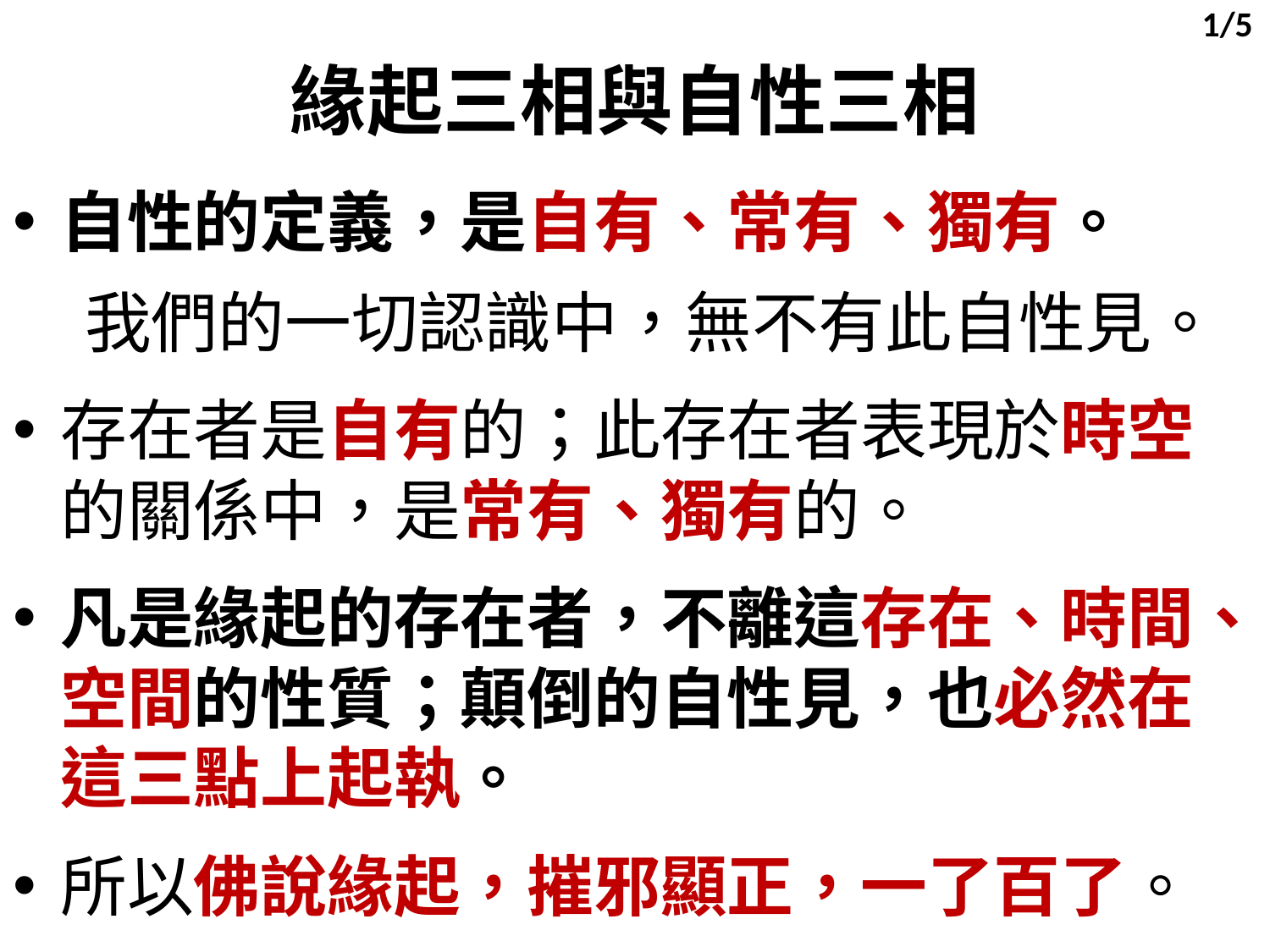

1/5
緣起三相與自性三相
自性的定義，是自有、常有、獨有。
    我們的一切認識中，無不有此自性見。
存在者是自有的；此存在者表現於時空的關係中，是常有、獨有的。
凡是緣起的存在者，不離這存在、時間、空間的性質；顛倒的自性見，也必然在這三點上起執。
所以佛說緣起，摧邪顯正，一了百了。